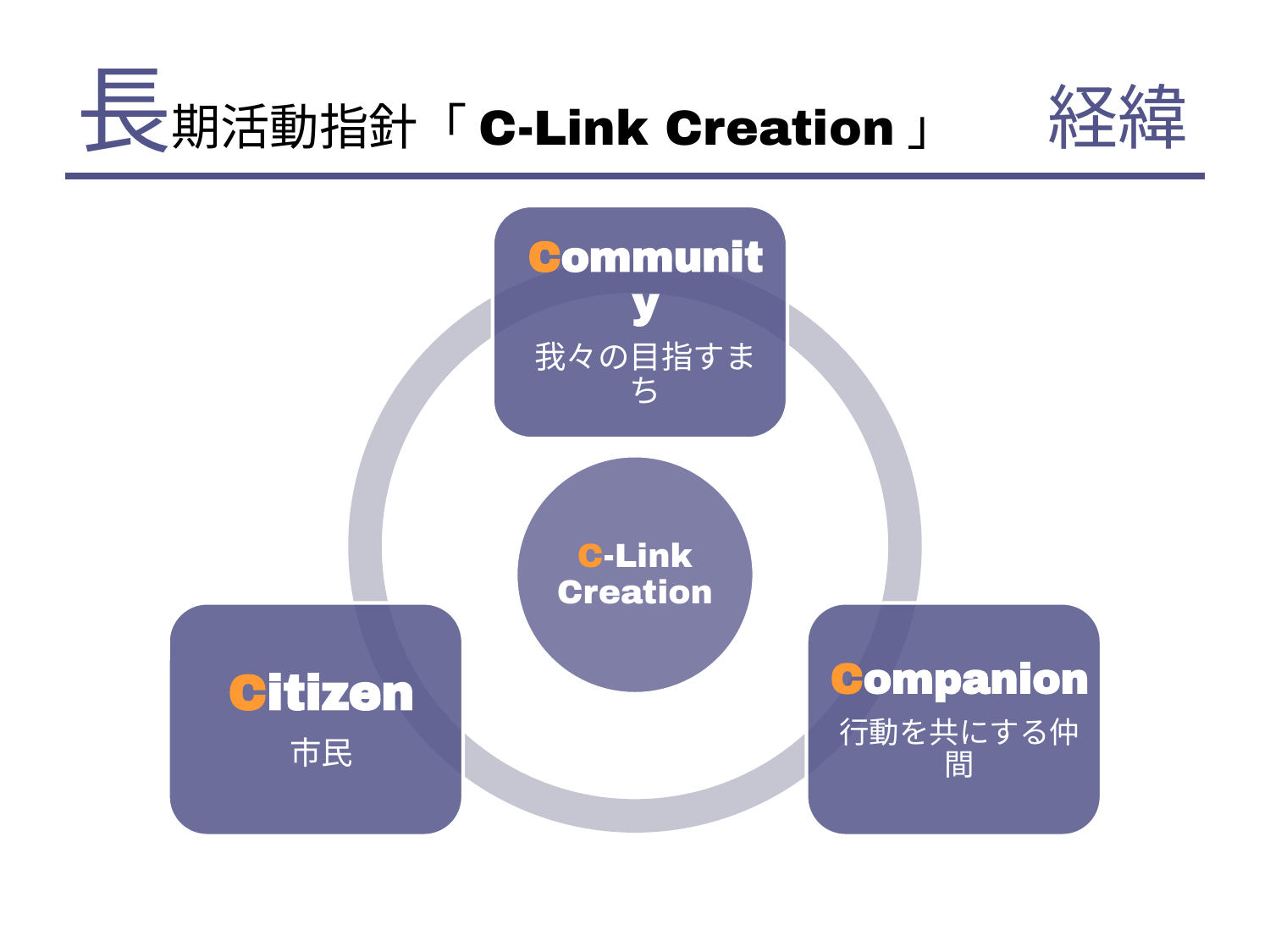

経緯
# 長期活動指針「C-Link Creation」

C-Link Creation
Community
我々の目指すまち
Companion
行動を共にする仲間
Citizen
市民